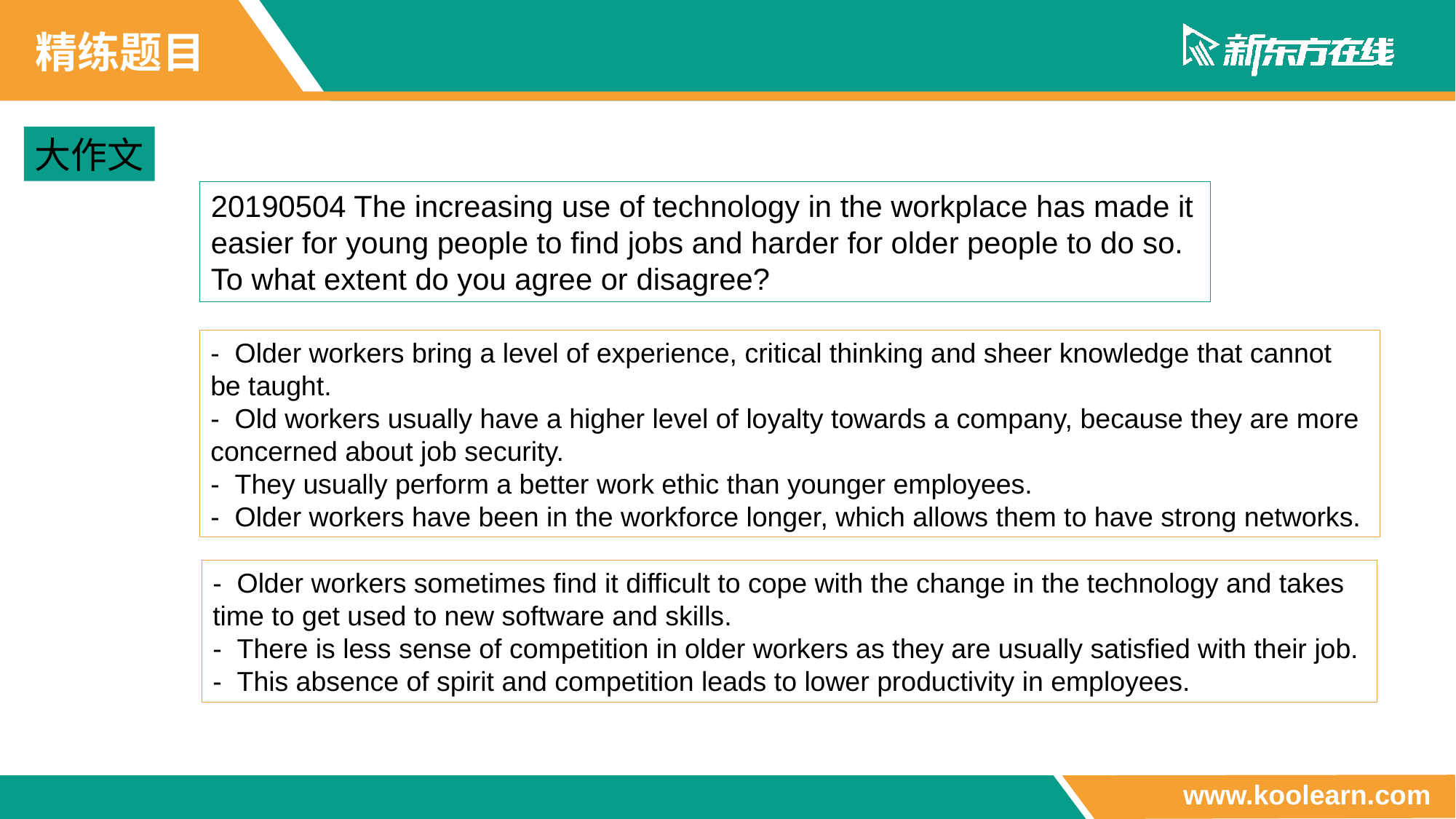

精练题目
大作文
20190504 The increasing use of technology in the workplace has made it easier for young people to find jobs and harder for older people to do so. To what extent do you agree or disagree?
-  Older workers bring a level of experience, critical thinking and sheer knowledge that cannot
be taught.
-  Old workers usually have a higher level of loyalty towards a company, because they are more
concerned about job security.
-  They usually perform a better work ethic than younger employees.
-  Older workers have been in the workforce longer, which allows them to have strong networks.
-  Older workers sometimes find it difficult to cope with the change in the technology and takes
time to get used to new software and skills.
-  There is less sense of competition in older workers as they are usually satisfied with their job.
-  This absence of spirit and competition leads to lower productivity in employees.